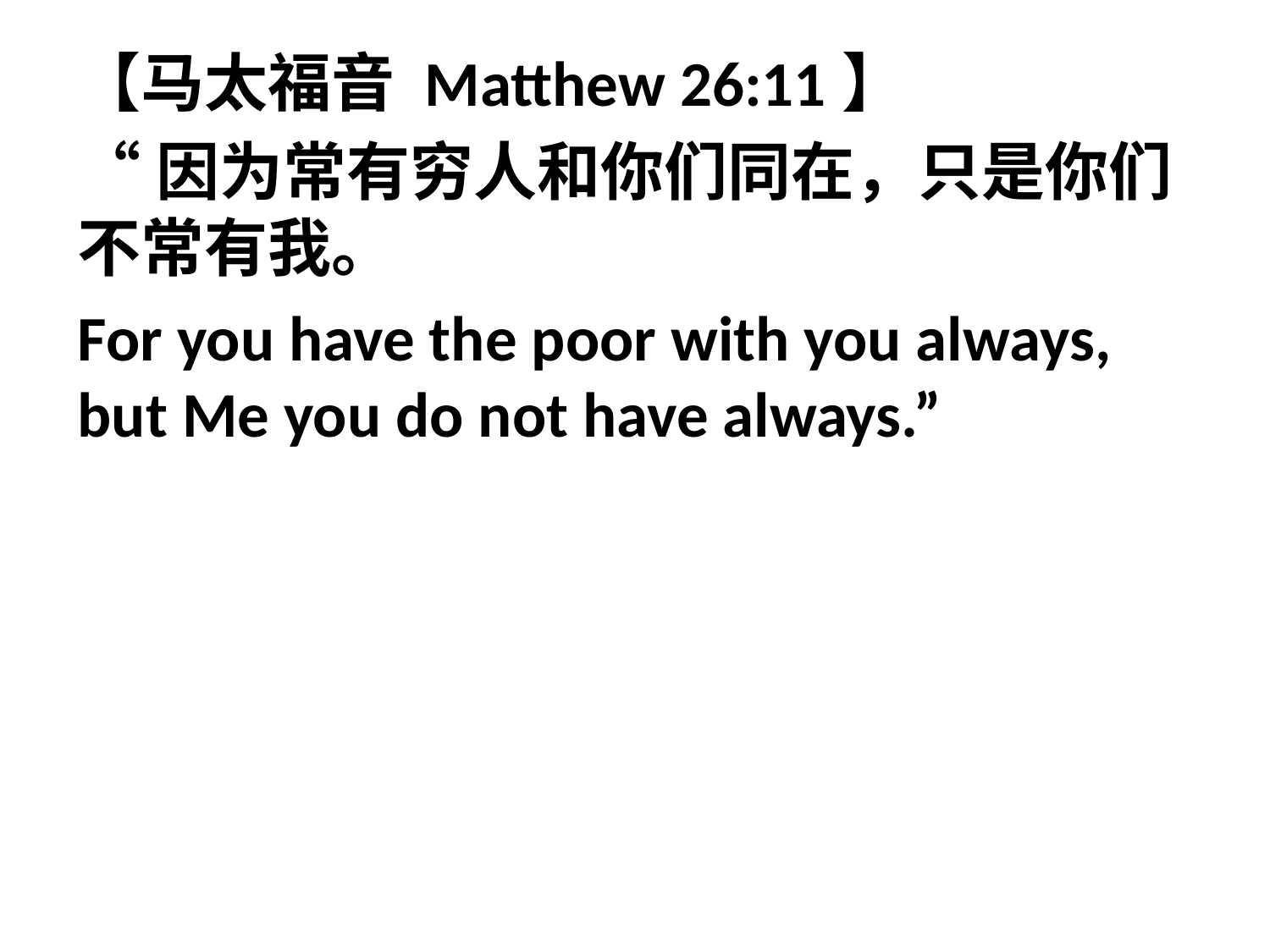

【马太福音 Matthew 26:11】
“因为常有穷人和你们同在，只是你们不常有我。
For you have the poor with you always, but Me you do not have always.”